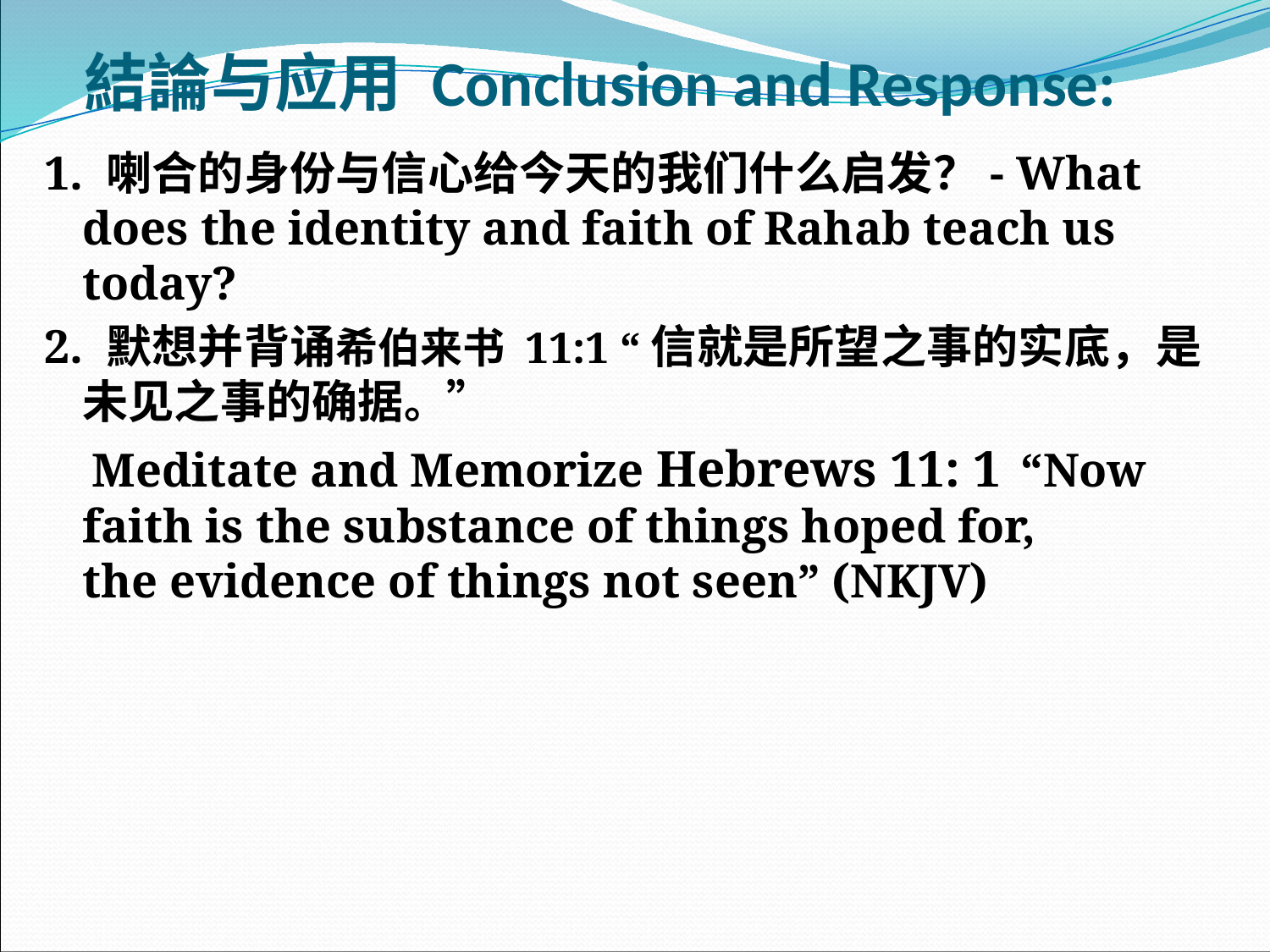

# 結論与应用 Conclusion and Response:
1. 喇合的身份与信心给今天的我们什么启发？- What does the identity and faith of Rahab teach us today?
2. 默想并背诵希伯来书 11:1 “信就是所望之事的实底，是未见之事的确据。”
    Meditate and Memorize Hebrews 11: 1  “Now faith is the substance of things hoped for, the evidence of things not seen” (NKJV)